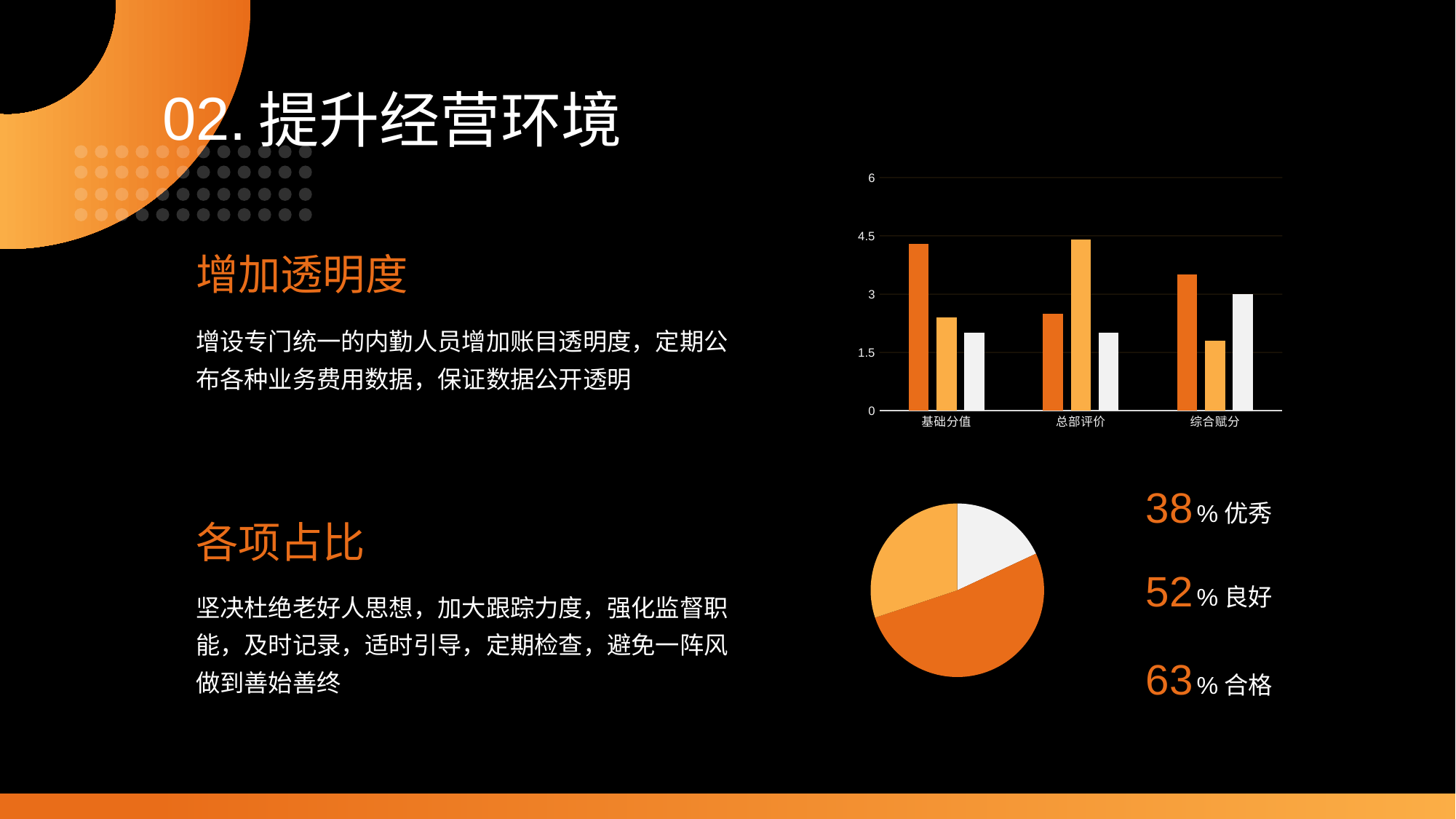

02.
提升经营环境

### Chart

| Category | 系列 1 | 系列 2 | 系列 3 |
|---|---|---|---|
| 基础分值 | 4.3 | 2.4 | 2.0 |
| 总部评价 | 2.5 | 4.4 | 2.0 |
| 综合赋分 | 3.5 | 1.8 | 3.0 |
增加透明度
增设专门统一的内勤人员增加账目透明度，定期公布各种业务费用数据，保证数据公开透明
38
52
63
%优秀
%良好
%合格

### Chart

| Category | 销售额 |
|---|---|
| 第一季度 | 3.0 |
| 第二季度 | 8.6 |
各项占比
坚决杜绝老好人思想，加大跟踪力度，强化监督职能，及时记录，适时引导，定期检查，避免一阵风做到善始善终